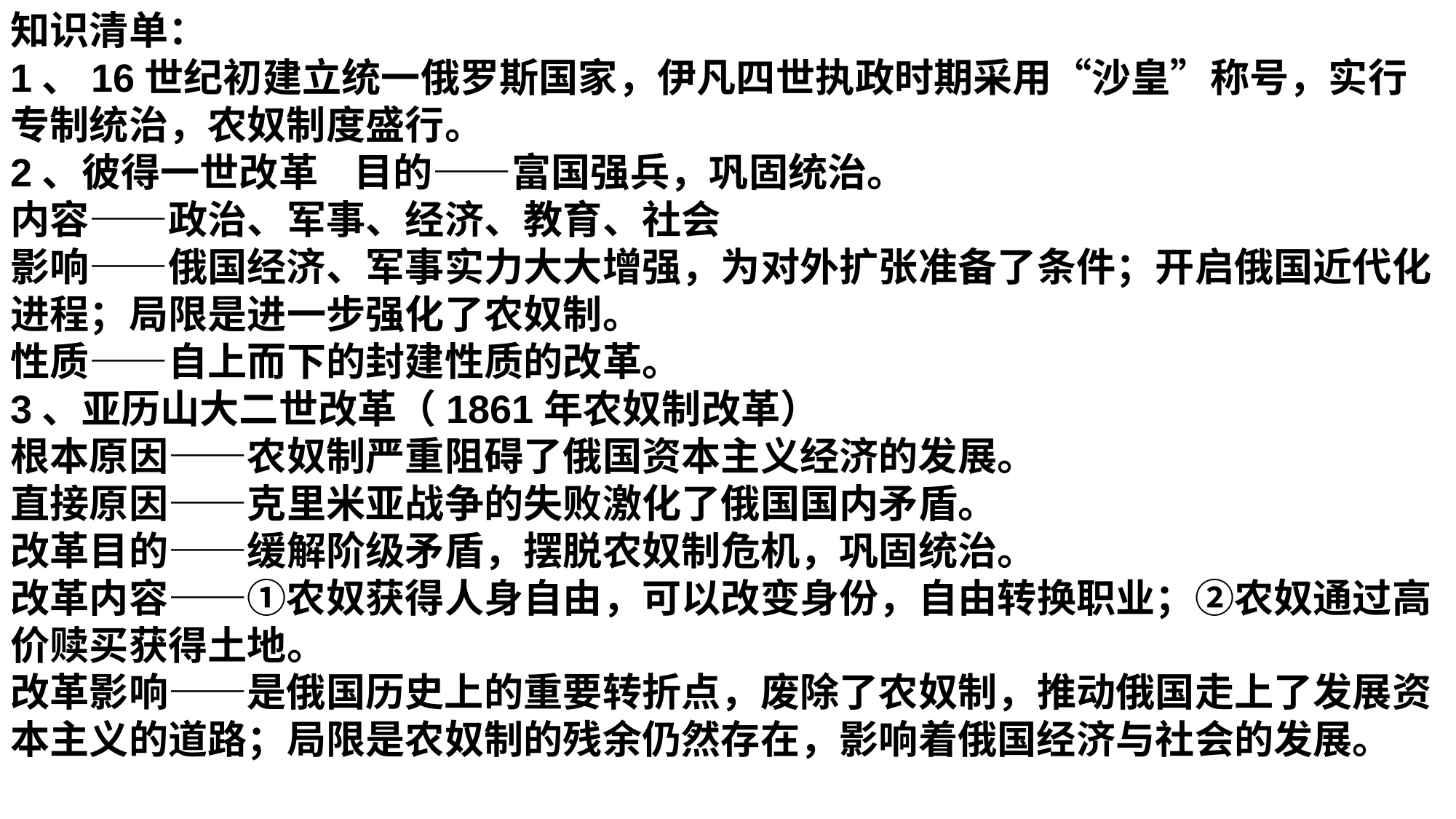

知识清单：
1、16世纪初建立统一俄罗斯国家，伊凡四世执政时期采用“沙皇”称号，实行专制统治，农奴制度盛行。
2、彼得一世改革    目的——富国强兵，巩固统治。
内容——政治、军事、经济、教育、社会
影响——俄国经济、军事实力大大增强，为对外扩张准备了条件；开启俄国近代化进程；局限是进一步强化了农奴制。
性质——自上而下的封建性质的改革。
3、亚历山大二世改革（1861年农奴制改革）
根本原因——农奴制严重阻碍了俄国资本主义经济的发展。
直接原因——克里米亚战争的失败激化了俄国国内矛盾。
改革目的——缓解阶级矛盾，摆脱农奴制危机，巩固统治。
改革内容——①农奴获得人身自由，可以改变身份，自由转换职业；②农奴通过高价赎买获得土地。
改革影响——是俄国历史上的重要转折点，废除了农奴制，推动俄国走上了发展资本主义的道路；局限是农奴制的残余仍然存在，影响着俄国经济与社会的发展。